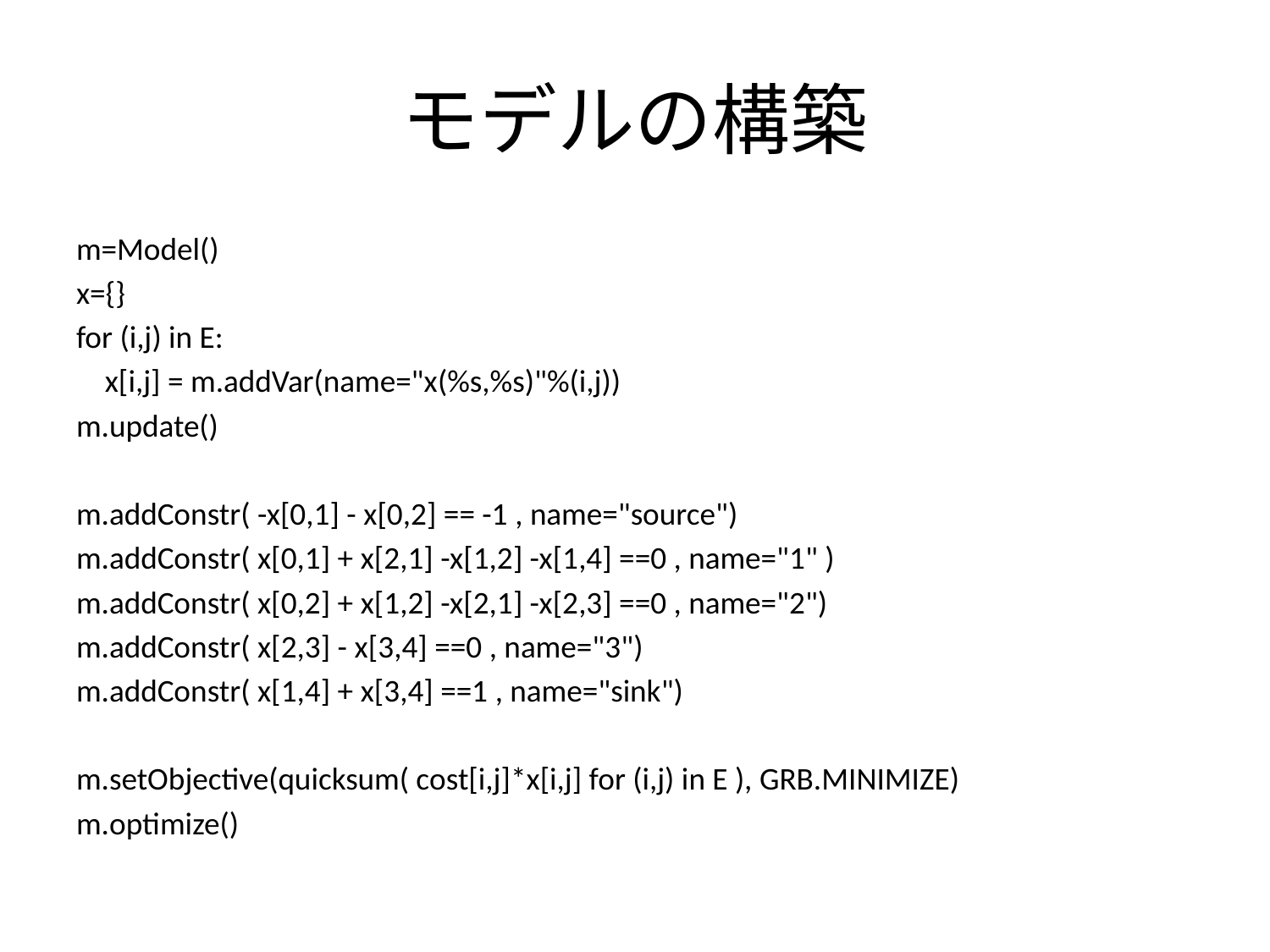

# モデルの構築
m=Model()
x={}
for (i,j) in E:
    x[i,j] = m.addVar(name="x(%s,%s)"%(i,j))
m.update()

m.addConstr( -x[0,1] - x[0,2] == -1 , name="source")
m.addConstr( x[0,1] + x[2,1] -x[1,2] -x[1,4] ==0 , name="1" )
m.addConstr( x[0,2] + x[1,2] -x[2,1] -x[2,3] ==0 , name="2")
m.addConstr( x[2,3] - x[3,4] ==0 , name="3")
m.addConstr( x[1,4] + x[3,4] ==1 , name="sink")

m.setObjective(quicksum( cost[i,j]*x[i,j] for (i,j) in E ), GRB.MINIMIZE)
m.optimize()